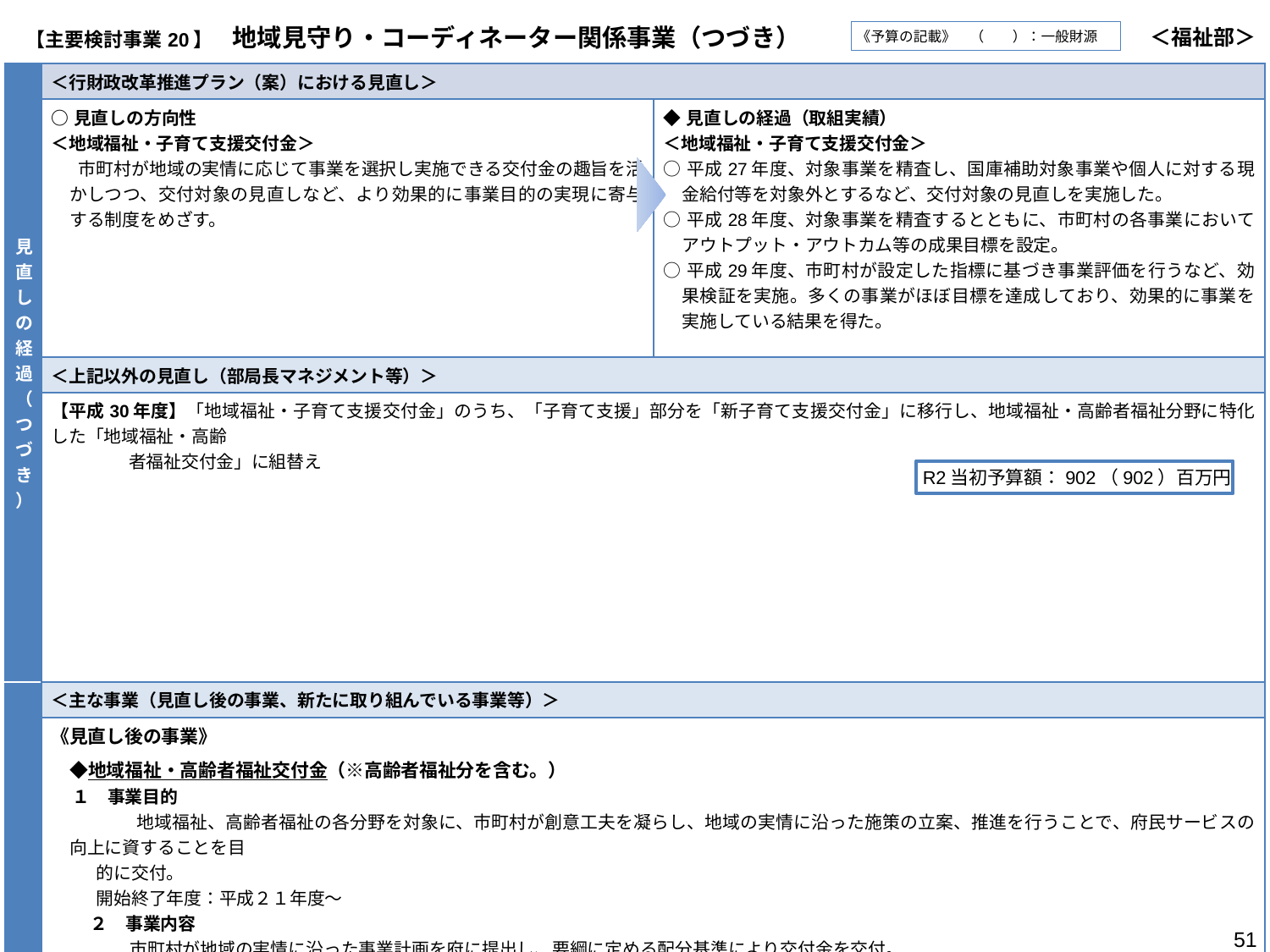

| 【主要検討事業20】　地域見守り・コーディネーター関係事業（つづき） | ＜福祉部＞ |
| --- | --- |
《予算の記載》　（　　）：一般財源
| 見直しの経過（つづき） | ＜行財政改革推進プラン（案）における見直し＞ |  |
| --- | --- | --- |
|  | ○見直しの方向性 ＜地域福祉・子育て支援交付金＞ 　市町村が地域の実情に応じて事業を選択し実施できる交付金の趣旨を活かしつつ、交付対象の見直しなど、より効果的に事業目的の実現に寄与する制度をめざす。 | ◆見直しの経過（取組実績） ＜地域福祉・子育て支援交付金＞ ○平成27年度、対象事業を精査し、国庫補助対象事業や個人に対する現金給付等を対象外とするなど、交付対象の見直しを実施した。 ○平成28年度、対象事業を精査するとともに、市町村の各事業においてアウトプット・アウトカム等の成果目標を設定。 ○平成29年度、市町村が設定した指標に基づき事業評価を行うなど、効果検証を実施。多くの事業がほぼ目標を達成しており、効果的に事業を実施している結果を得た。 |
|  | ＜上記以外の見直し（部局長マネジメント等）＞ |  |
|  | 【平成30年度】「地域福祉・子育て支援交付金」のうち、「子育て支援」部分を「新子育て支援交付金」に移行し、地域福祉・高齢者福祉分野に特化した「地域福祉・高齢 者福祉交付金」に組替え |  |
| 現在の事業 | ＜主な事業（見直し後の事業、新たに取り組んでいる事業等）＞ |  |
|  | 《見直し後の事業》 　◆地域福祉・高齢者福祉交付金（※高齢者福祉分を含む。） １　事業目的 　　　　地域福祉、高齢者福祉の各分野を対象に、市町村が創意工夫を凝らし、地域の実情に沿った施策の立案、推進を行うことで、府民サービスの向上に資することを目 的に交付。　 開始終了年度：平成２１年度～ 　　 ２　事業内容 　　　 　 市町村が地域の実情に沿った事業計画を府に提出し、要綱に定める配分基準により交付金を交付。　　　　　　　　　　　　　　　　　　　　　　　　　　　　　　　　 　　　　　○対象事業 ・市町村が策定する地域福祉計画に掲げる目標達成に資する地域福祉推進事業 　　　　　　　（例：高齢者等の見守りや災害時の要支援者支援体制の整備、地域でのボランティア活動の促進等の取組み 　　　　　　 　　　　　相談窓口の開設や地域福祉活動拠点の整備など、地域福祉の相談や支援体制を構築する事業　等） 　　　　　　 ・市町村が策定する高齢者保健福祉計画及び介護保険事業計画に掲げる目標達成に資する高齢者福祉推進事業 ○交付市町村　政令市・中核市を除く市町村 |  |

R2当初予算額：902（902）百万円
51